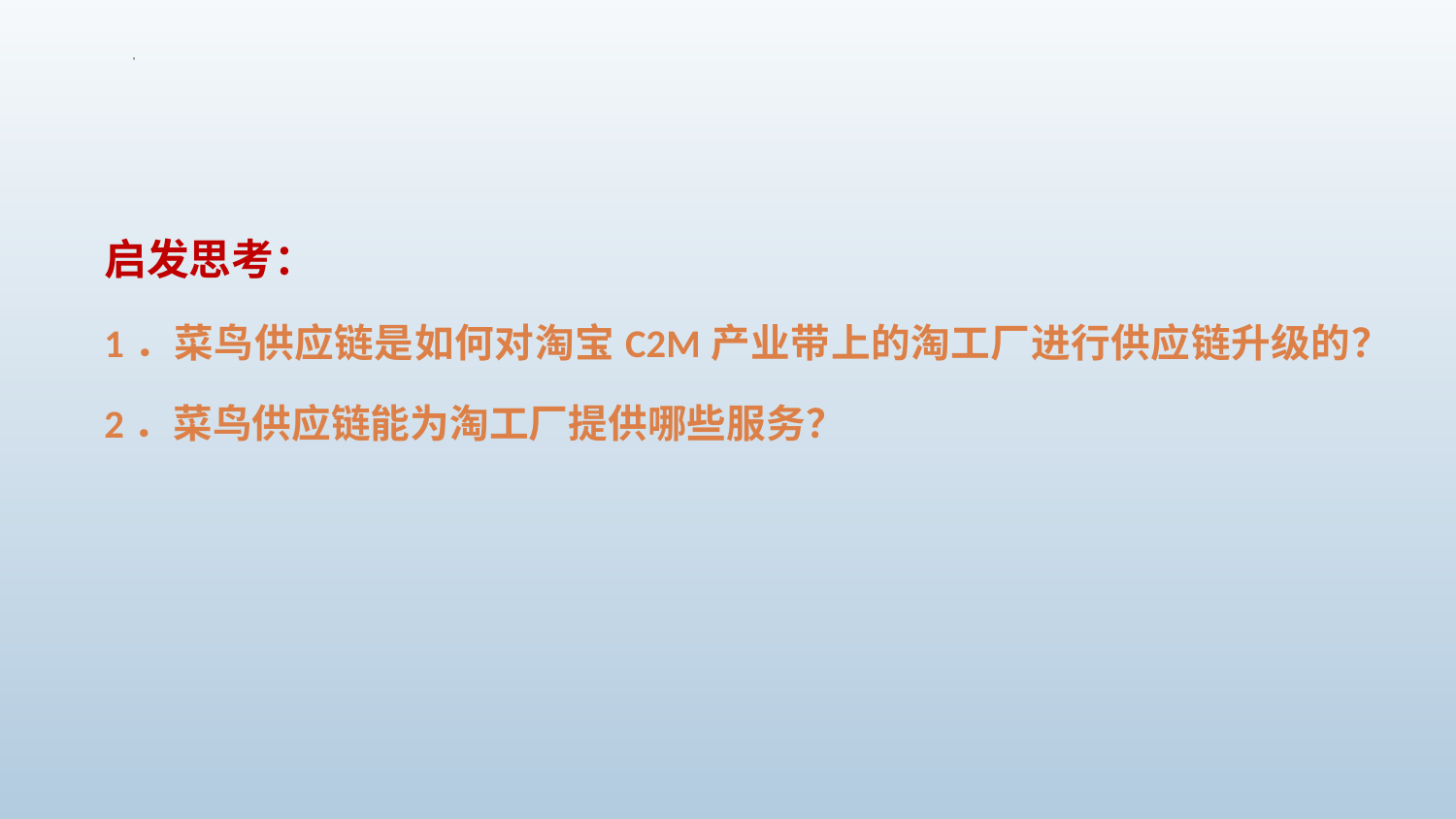

启发思考：
1．菜鸟供应链是如何对淘宝C2M产业带上的淘工厂进行供应链升级的？
2．菜鸟供应链能为淘工厂提供哪些服务？